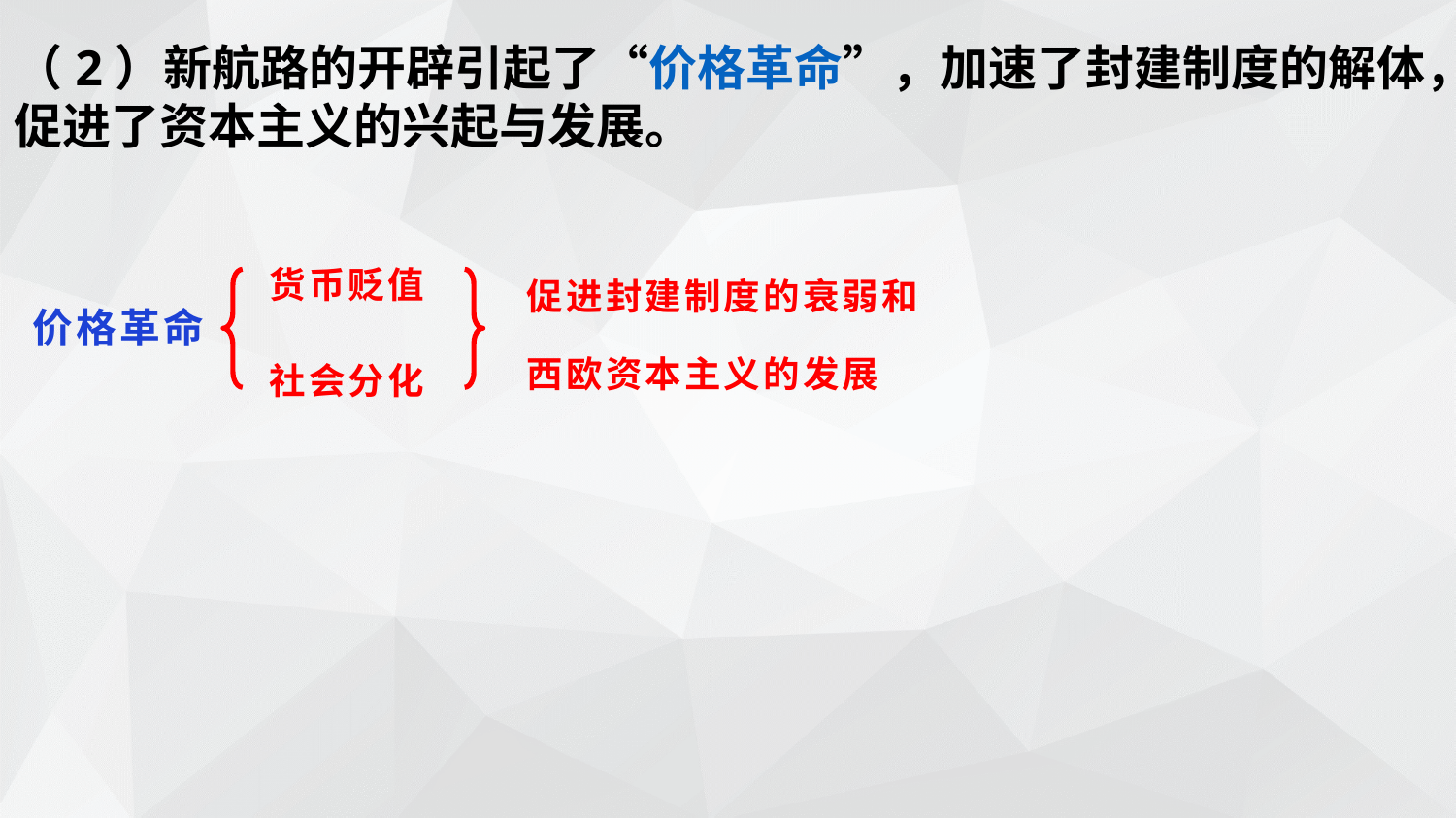

（2）新航路的开辟引起了“价格革命”，加速了封建制度的解体，促进了资本主义的兴起与发展。
货币贬值
促进封建制度的衰弱和
西欧资本主义的发展

价格革命
社会分化